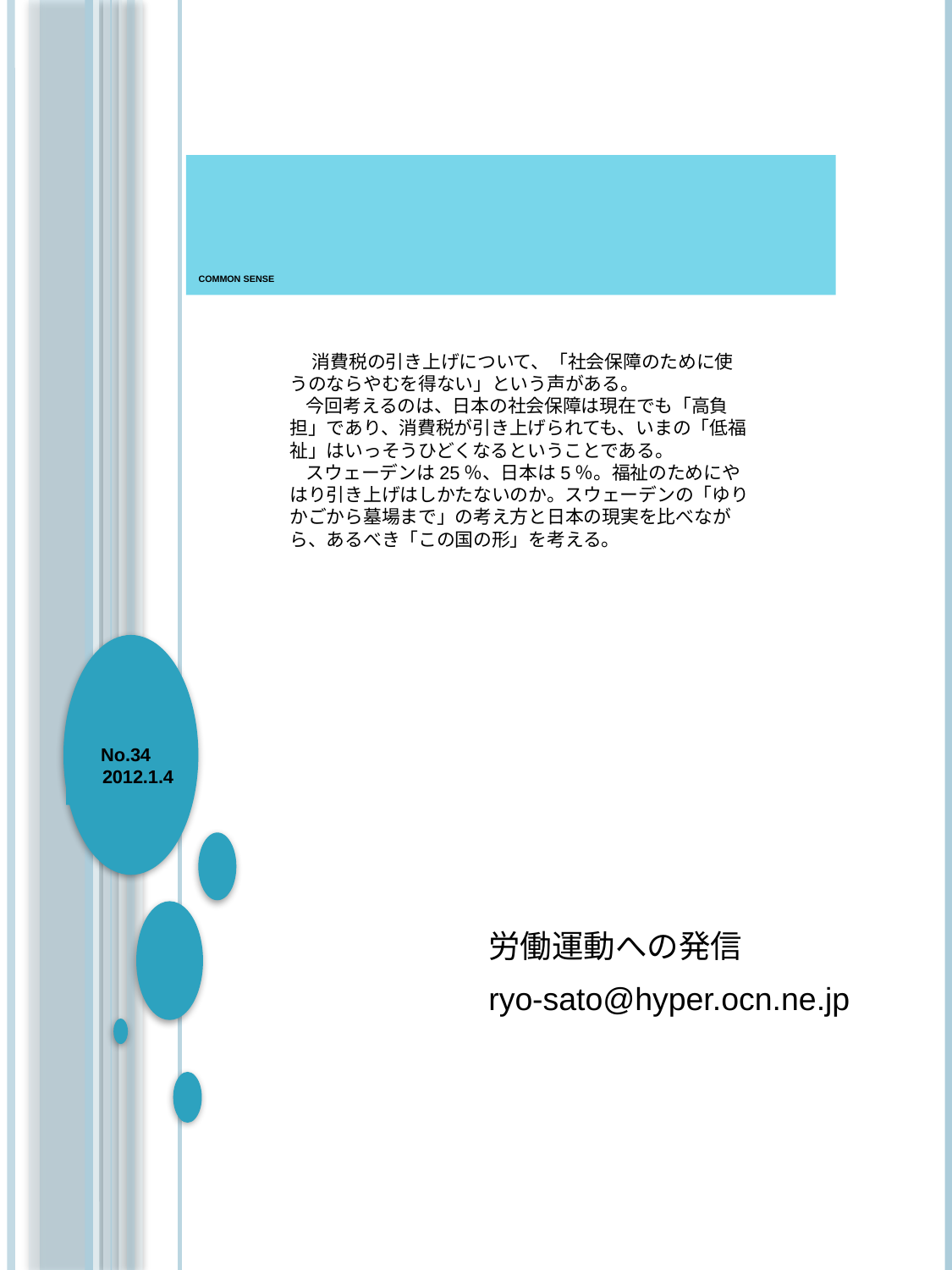

# Common Sense

　 消費税の引き上げについて、「社会保障のために使うのならやむを得ない」という声がある。
   今回考えるのは、日本の社会保障は現在でも「高負担」であり、消費税が引き上げられても、いまの「低福祉」はいっそうひどくなるということである。
   スウェーデンは25％、日本は5％。福祉のためにやはり引き上げはしかたないのか。スウェーデンの「ゆりかごから墓場まで」の考え方と日本の現実を比べながら、あるべき「この国の形」を考える。

No.34
2012.1.4

労働運動への発信
ryo-sato@hyper.ocn.ne.jp